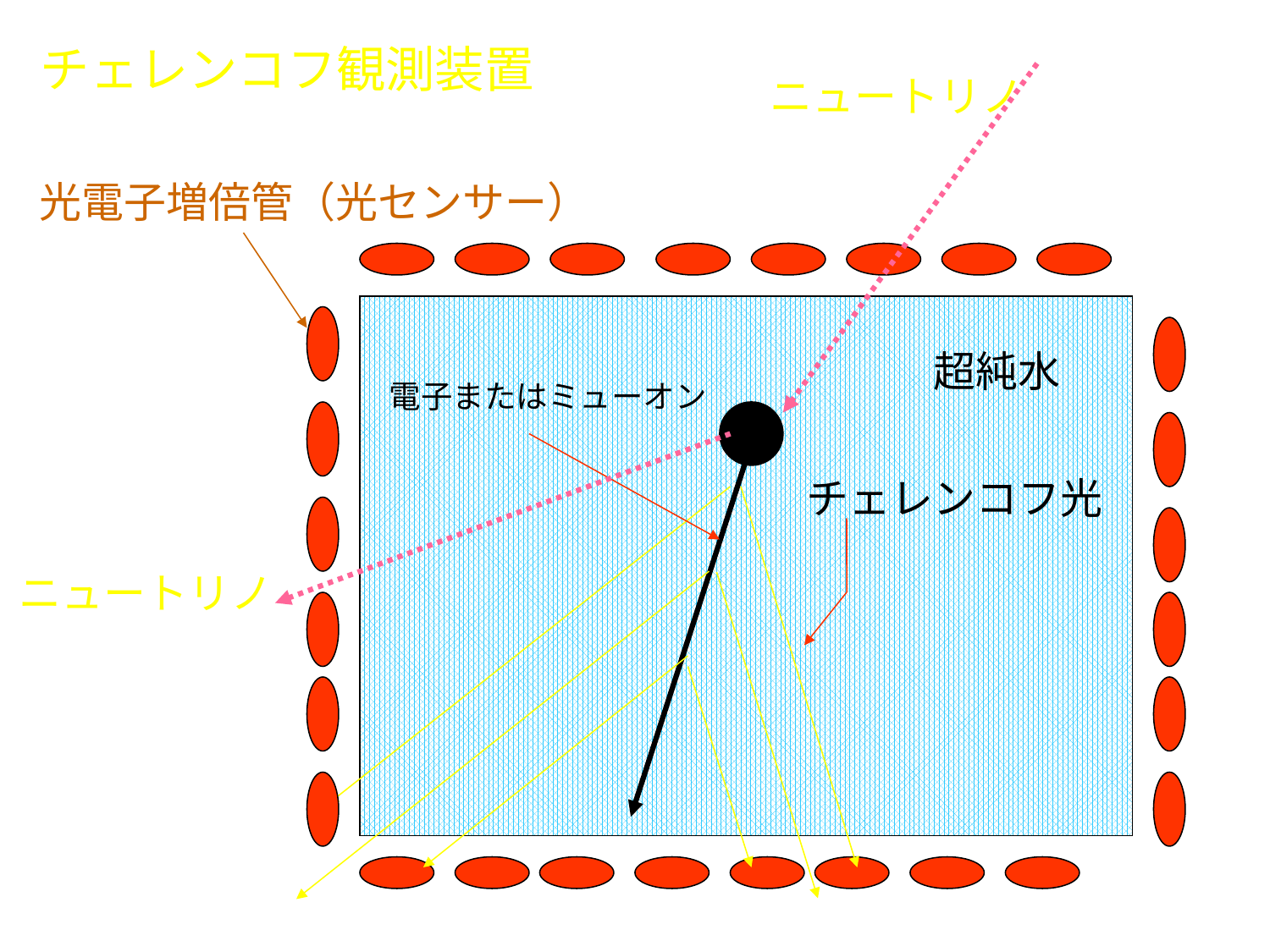

チェレンコフ観測装置
ニュートリノ

光電子増倍管（光センサー）

超純水

電子またはミューオン

チェレンコフ光

ニュートリノ